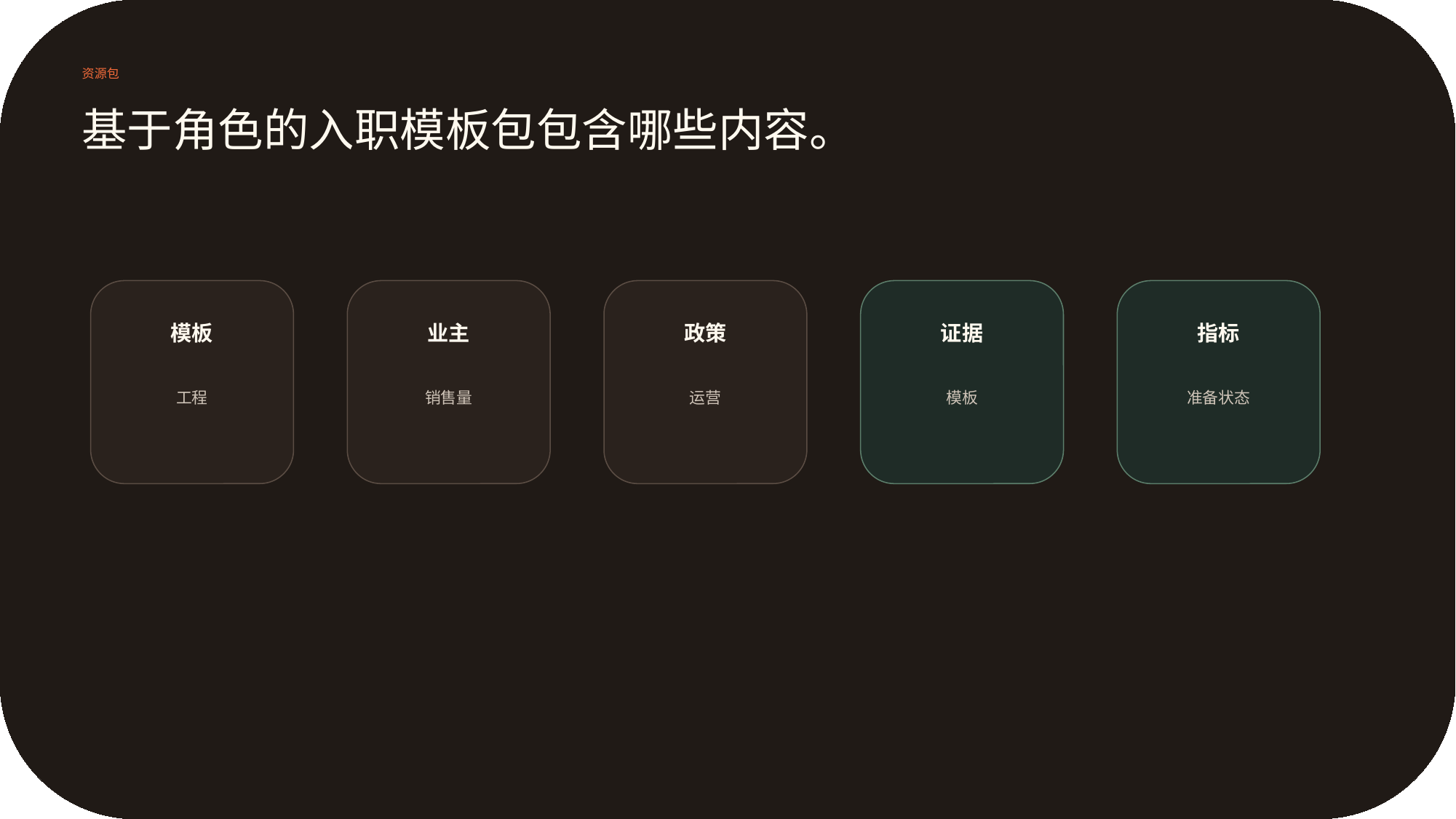

资源包
基于角色的入职模板包包含哪些内容。

模板
业主
政策
证据
指标
工程
销售量
运营
模板
准备状态